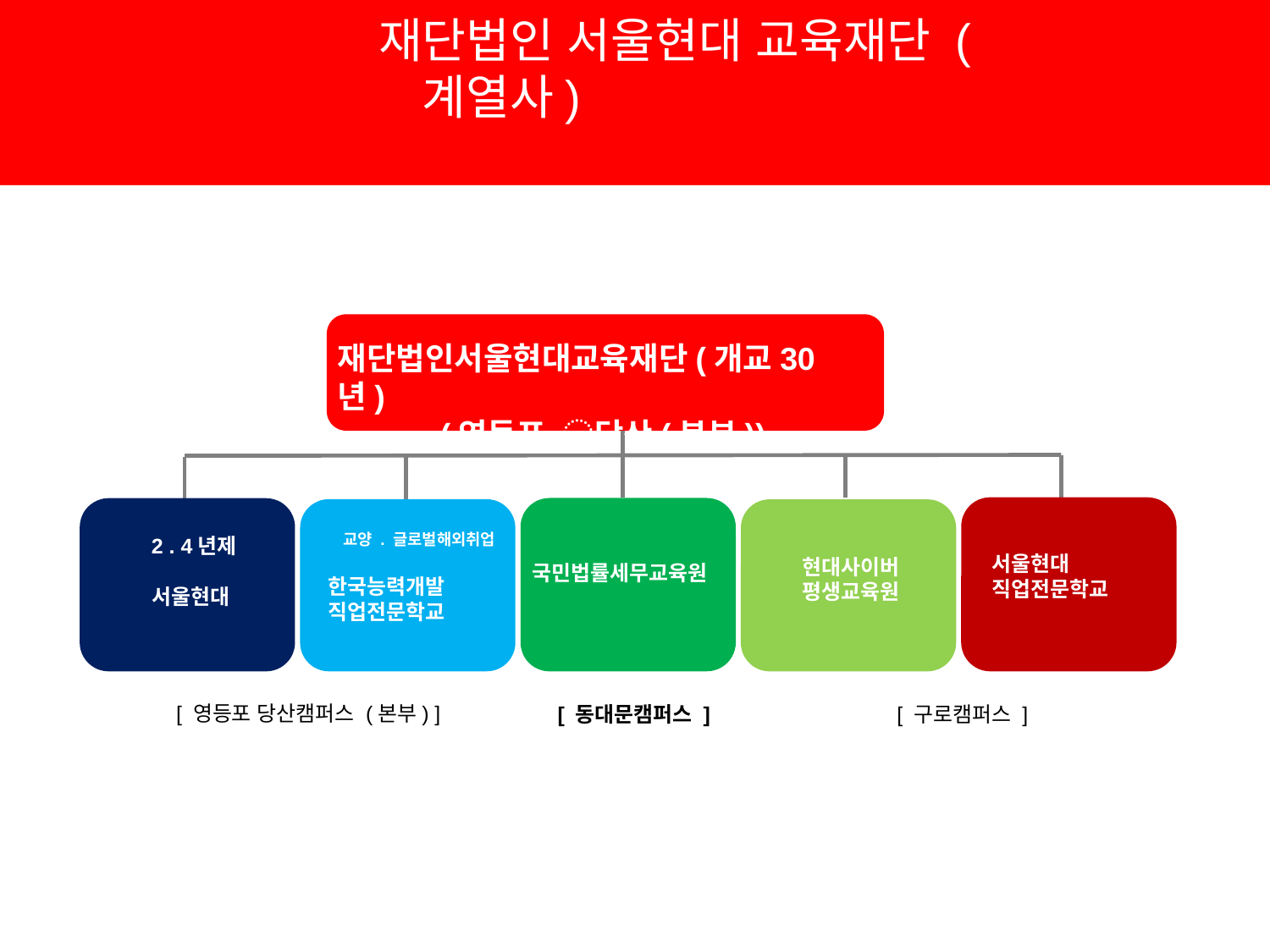

# 재단법인 서울현대 교육재단 (계열사)

재단법인서울현대교육재단(개교30년)
(영등포 〮당산(본부))

 2 . 4년제

서울현대

서울현대
직업전문학교

     현대사이버
     평생교육원

   교양 . 글로벌해외취업

한국능력개발
직업전문학교
 국비무료교육

서울현대
직업전문학교

국민법률세무교육원
[ 영등포 당산캠퍼스 (본부) ]
  [ 동대문캠퍼스 ]
[ 구로캠퍼스 ]